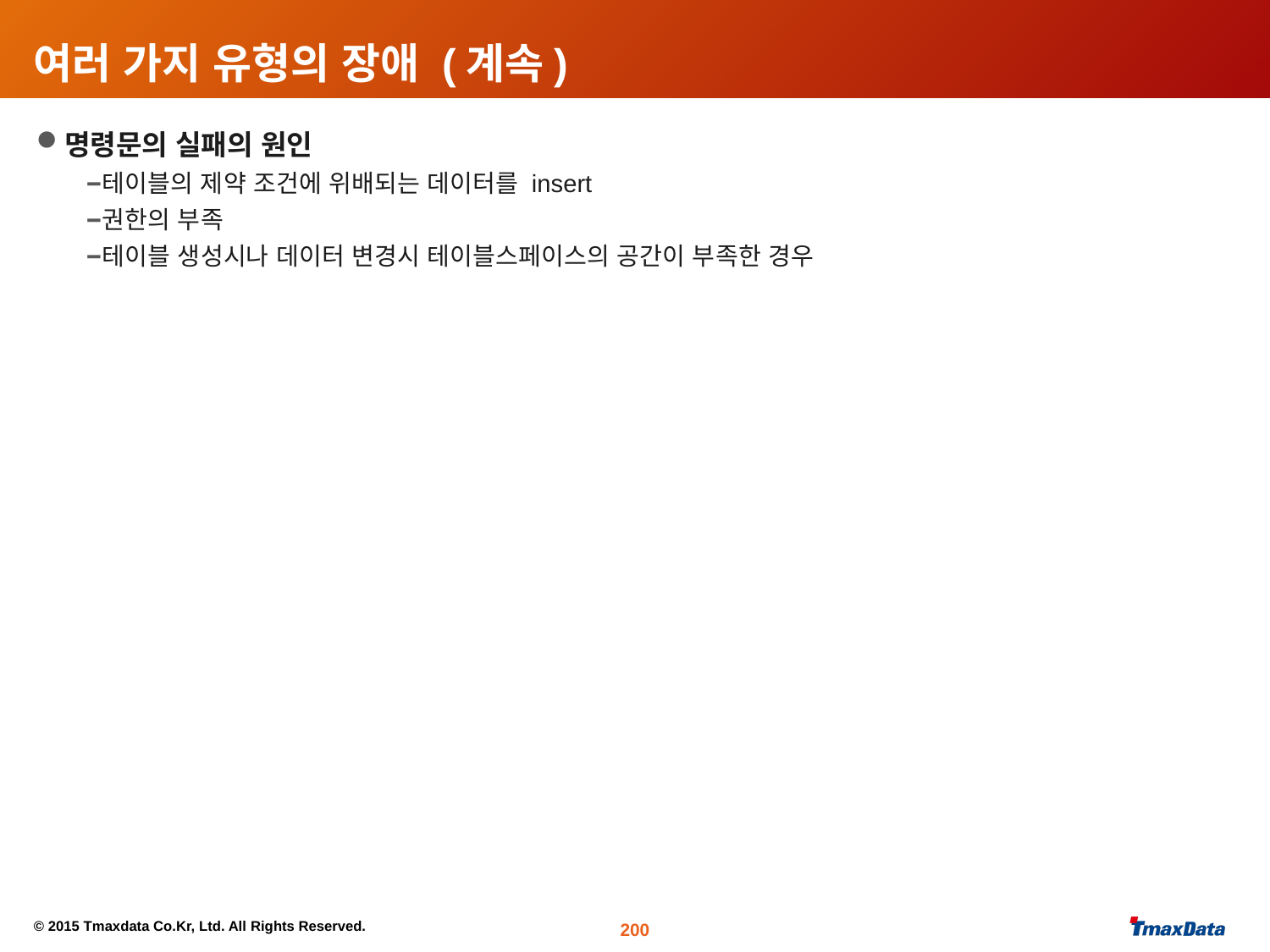

# 여러 가지 유형의 장애 (계속)
명령문의 실패의 원인
테이블의 제약 조건에 위배되는 데이터를 insert
권한의 부족
테이블 생성시나 데이터 변경시 테이블스페이스의 공간이 부족한 경우